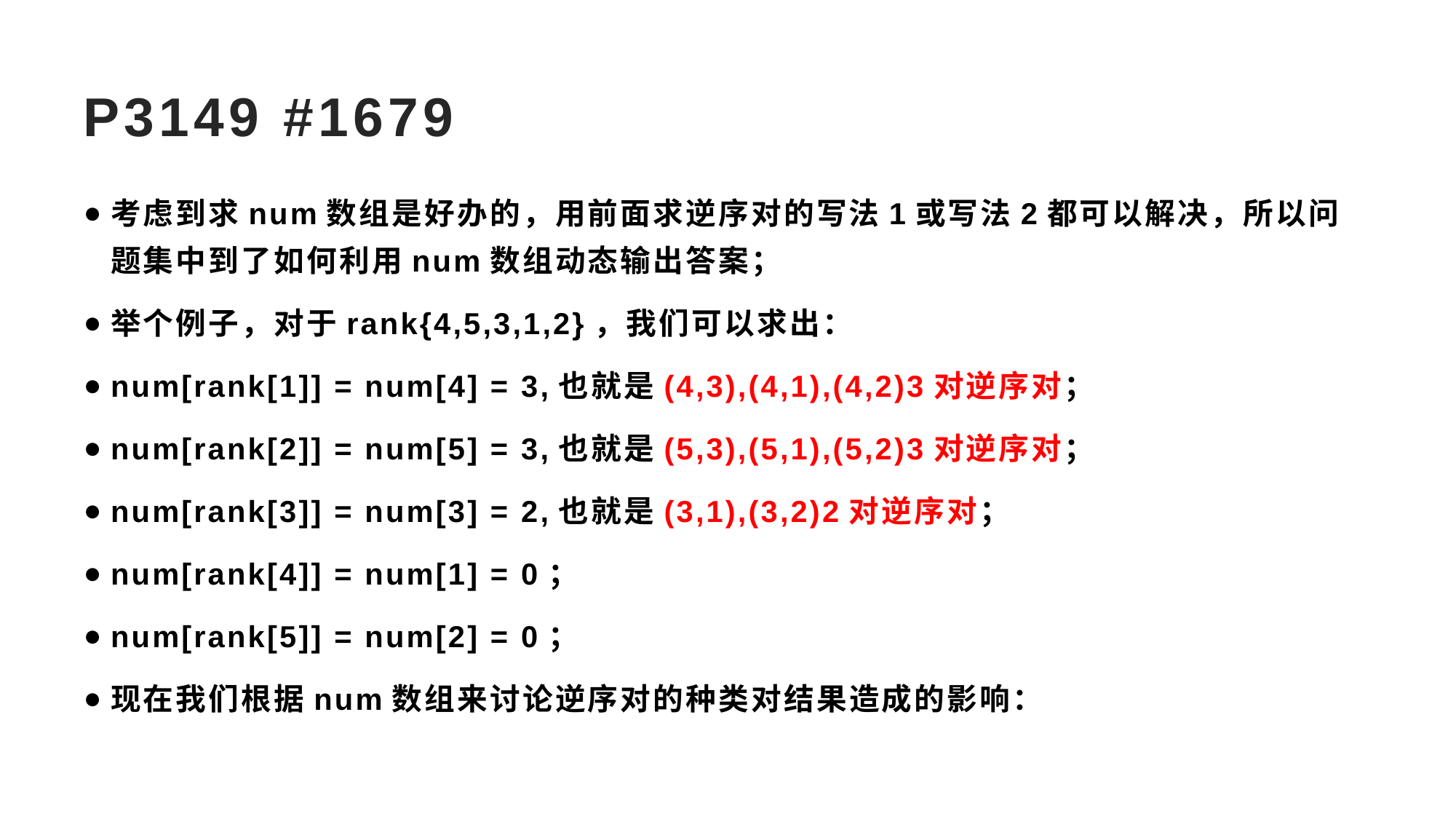

# P3149 #1679
考虑到求num数组是好办的，用前面求逆序对的写法1或写法2都可以解决，所以问题集中到了如何利用num数组动态输出答案；
举个例子，对于rank{4,5,3,1,2}，我们可以求出：
num[rank[1]] = num[4] = 3,也就是(4,3),(4,1),(4,2)3对逆序对；
num[rank[2]] = num[5] = 3,也就是(5,3),(5,1),(5,2)3对逆序对；
num[rank[3]] = num[3] = 2,也就是(3,1),(3,2)2对逆序对；
num[rank[4]] = num[1] = 0；
num[rank[5]] = num[2] = 0；
现在我们根据num数组来讨论逆序对的种类对结果造成的影响：